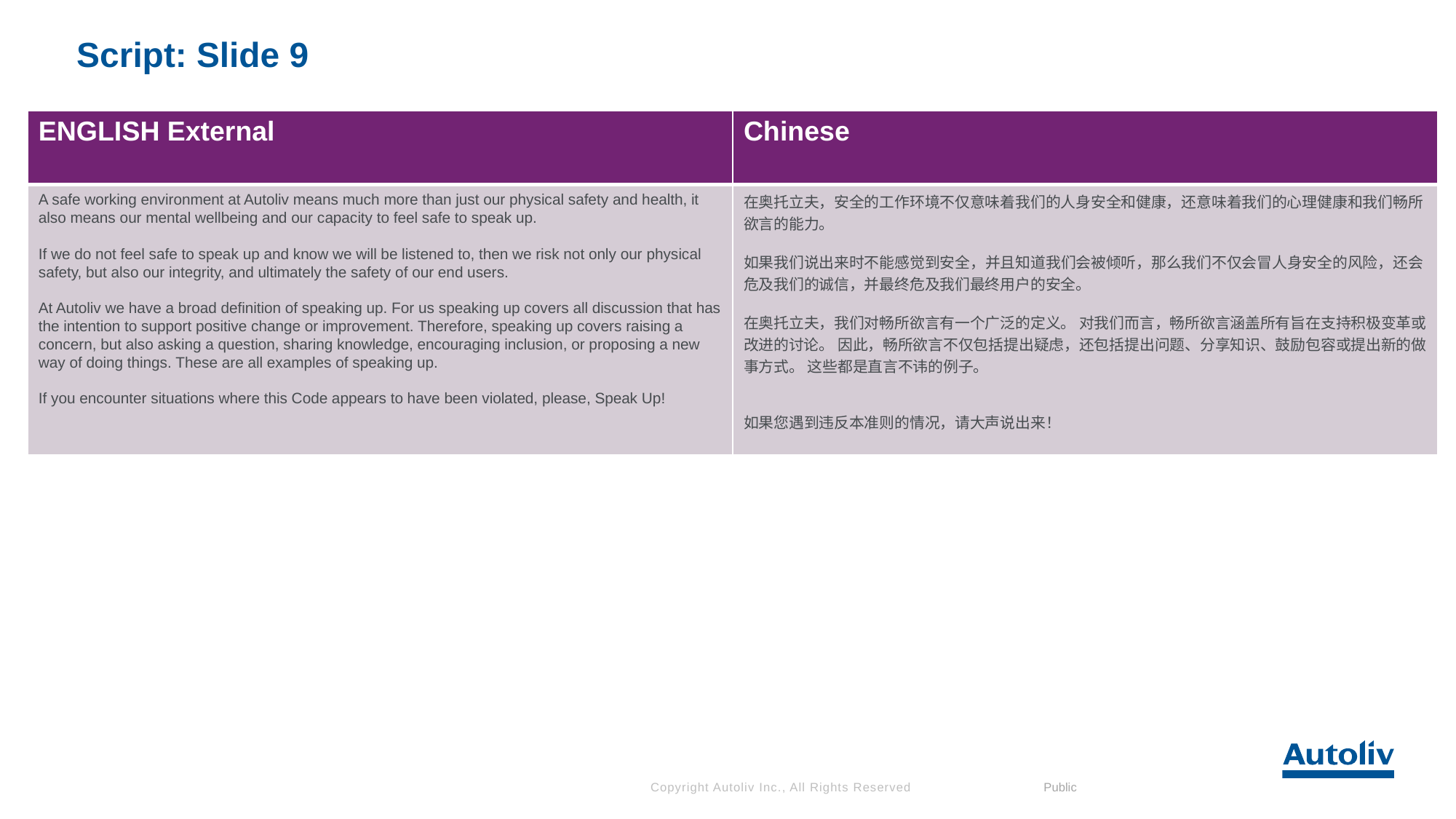

# Script: Slide 9
| ENGLISH External | Chinese |
| --- | --- |
| A safe working environment at Autoliv means much more than just our physical safety and health, it also means our mental wellbeing and our capacity to feel safe to speak up.   If we do not feel safe to speak up and know we will be listened to, then we risk not only our physical safety, but also our integrity, and ultimately the safety of our end users.   At Autoliv we have a broad definition of speaking up. For us speaking up covers all discussion that has the intention to support positive change or improvement. Therefore, speaking up covers raising a concern, but also asking a question, sharing knowledge, encouraging inclusion, or proposing a new way of doing things. These are all examples of speaking up.   If you encounter situations where this Code appears to have been violated, please, Speak Up! | 在奥托立夫，安全的工作环境不仅意味着我们的人身安全和健康，还意味着我们的心理健康和我们畅所欲言的能力。 如果我们说出来时不能感觉到安全，并且知道我们会被倾听，那么我们不仅会冒人身安全的风险，还会危及我们的诚信，并最终危及我们最终用户的安全。 在奥托立夫，我们对畅所欲言有一个广泛的定义。 对我们而言，畅所欲言涵盖所有旨在支持积极变革或改进的讨论。 因此，畅所欲言不仅包括提出疑虑，还包括提出问题、分享知识、鼓励包容或提出新的做事方式。 这些都是直言不讳的例子。 如果您遇到违反本准则的情况，请大声说出来！ |